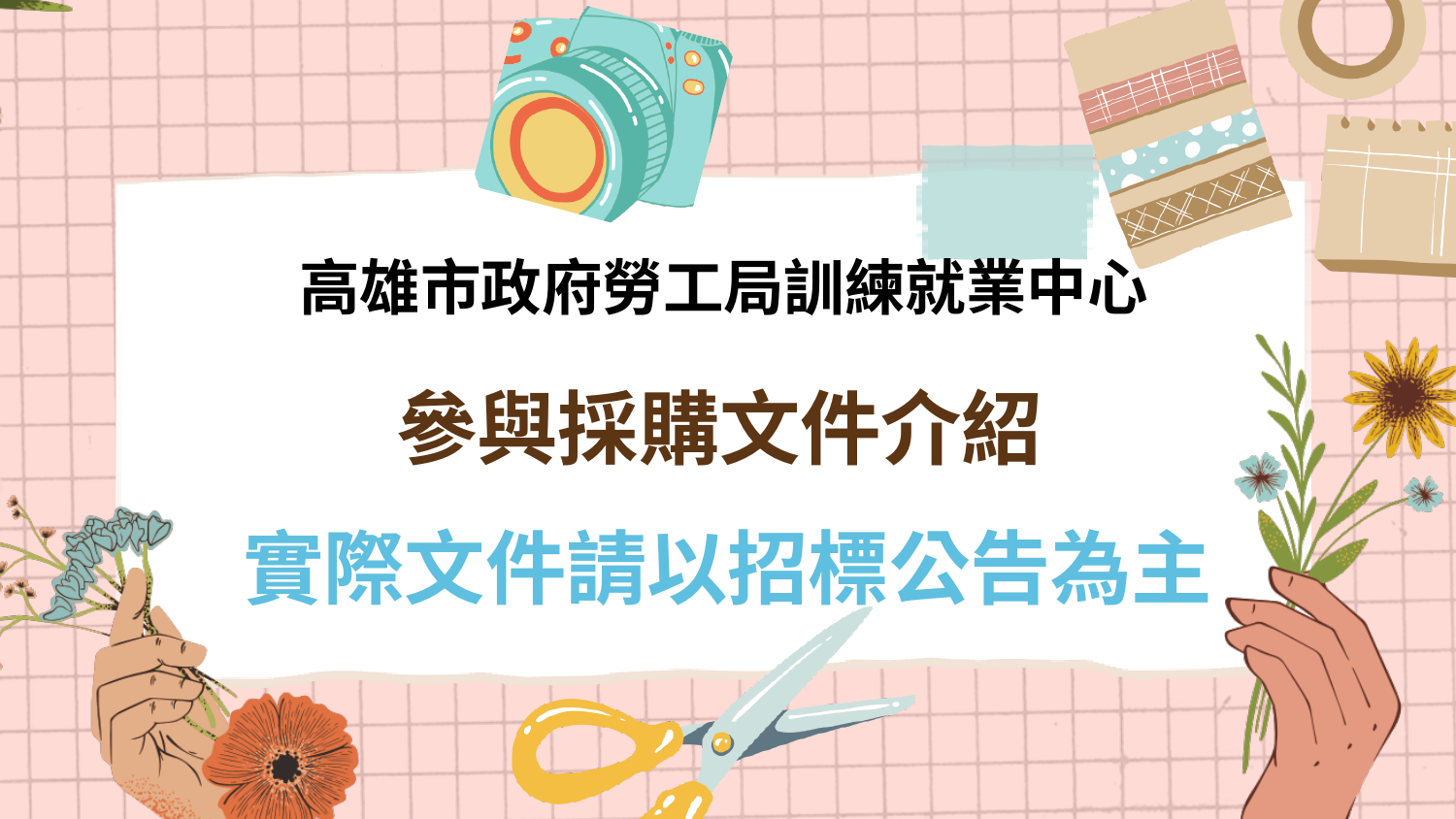

高雄市政府勞工局訓練就業中心

參與採購文件介紹
實際文件請以招標公告為主